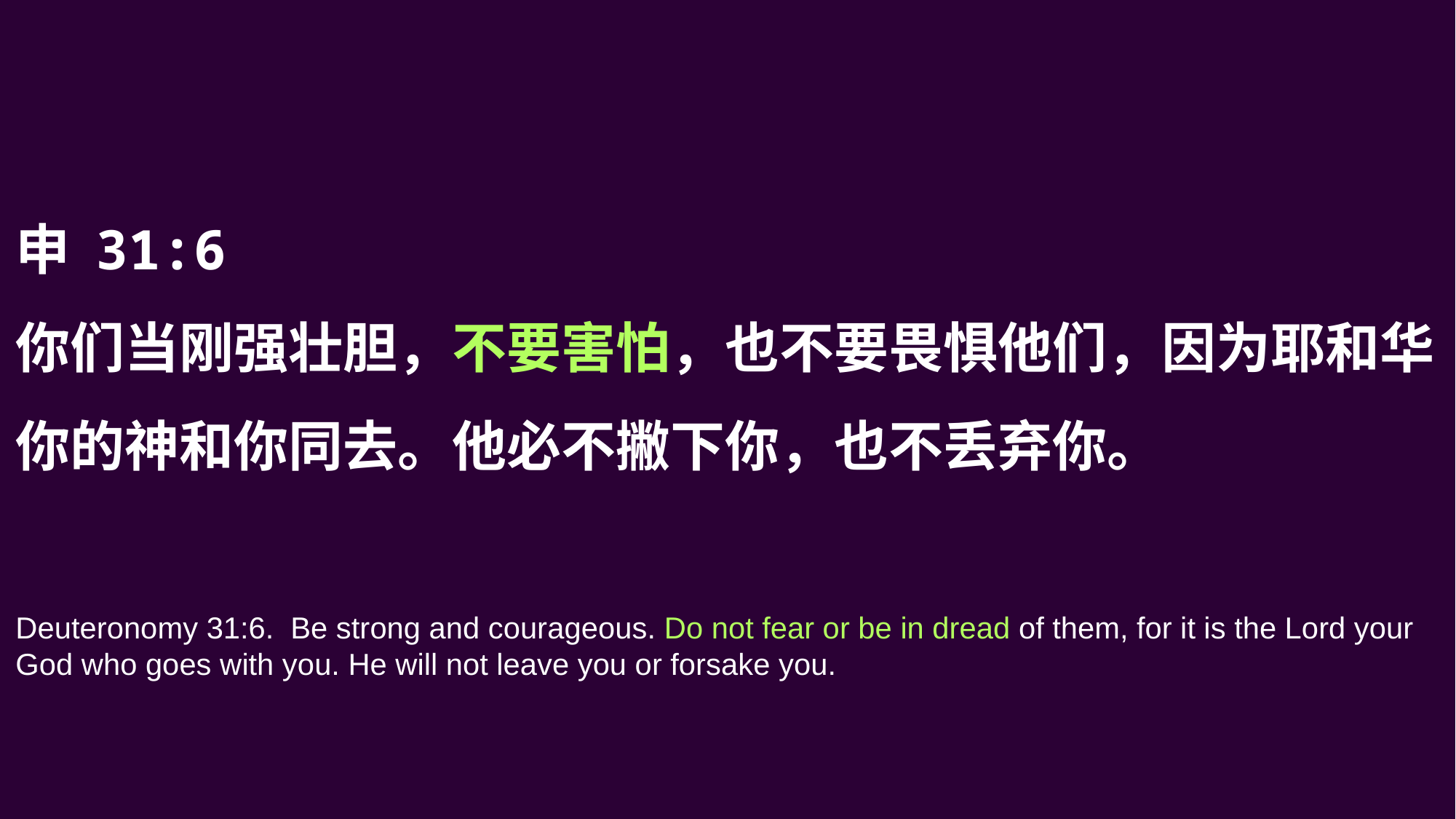

申 31:6
你们当刚强壮胆，不要害怕，也不要畏惧他们，因为耶和华你的神和你同去。他必不撇下你，也不丢弃你。

Deuteronomy 31:6.  Be strong and courageous. Do not fear or be in dread of them, for it is the Lord your God who goes with you. He will not leave you or forsake you.